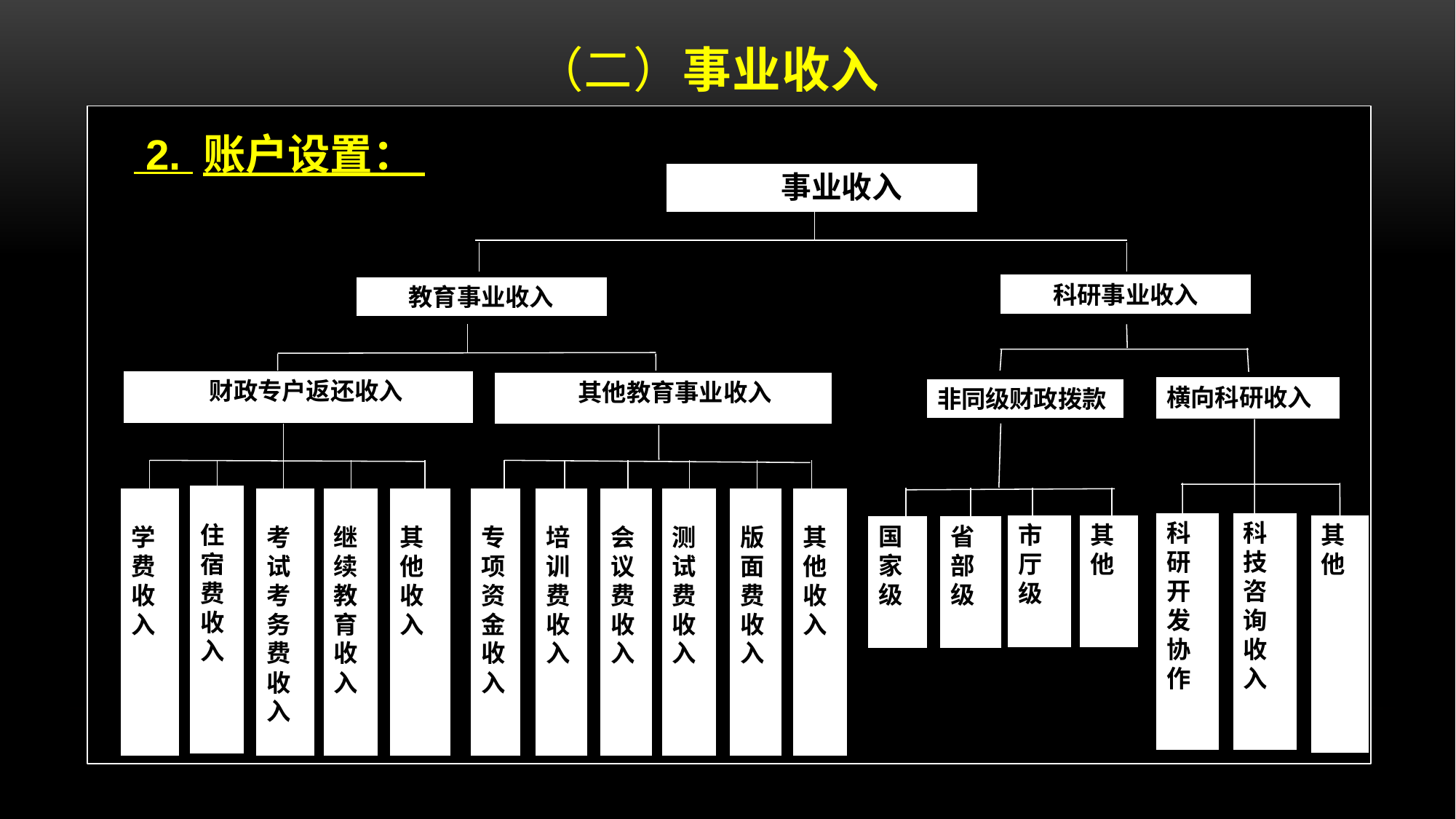

# （二）事业收入
    2. 账户设置：

事业收入
科研事业收入
教育事业收入

财政专户返还收入
其他教育事业收入
横向科研收入
非同级财政拨款

科研开发协作
科技咨询收入
其他

市厅级
其他
国家级
省部级

住宿费收入

学费收入

考试考务费收入

继续教育收入

其他收入

专项资金收入

培训费收入

会议费收入

测试费收入

版面费收入

其他收入

51